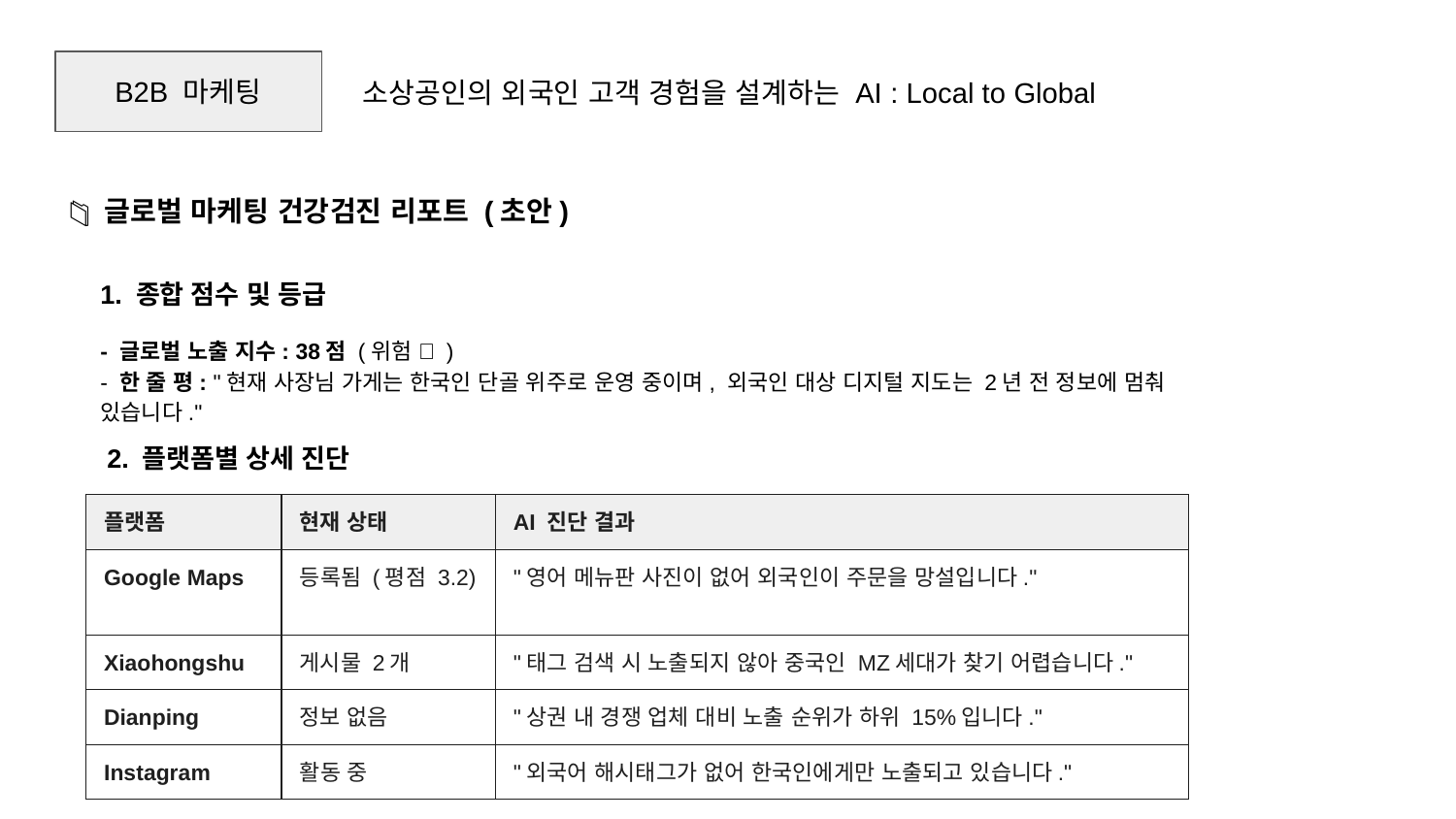

B2B 마케팅
소상공인의 외국인 고객 경험을 설계하는 AI : Local to Global
📁 글로벌 마케팅 건강검진 리포트 (초안)
1. 종합 점수 및 등급
- 글로벌 노출 지수: 38점 (위험 🚨)
- 한 줄 평: "현재 사장님 가게는 한국인 단골 위주로 운영 중이며, 외국인 대상 디지털 지도는 2년 전 정보에 멈춰 있습니다."
2. 플랫폼별 상세 진단
| 플랫폼 | 현재 상태 | AI 진단 결과 |
| --- | --- | --- |
| Google Maps | 등록됨 (평점 3.2) | "영어 메뉴판 사진이 없어 외국인이 주문을 망설입니다." |
| Xiaohongshu | 게시물 2개 | "태그 검색 시 노출되지 않아 중국인 MZ세대가 찾기 어렵습니다." |
| Dianping | 정보 없음 | "상권 내 경쟁 업체 대비 노출 순위가 하위 15%입니다." |
| Instagram | 활동 중 | "외국어 해시태그가 없어 한국인에게만 노출되고 있습니다." |